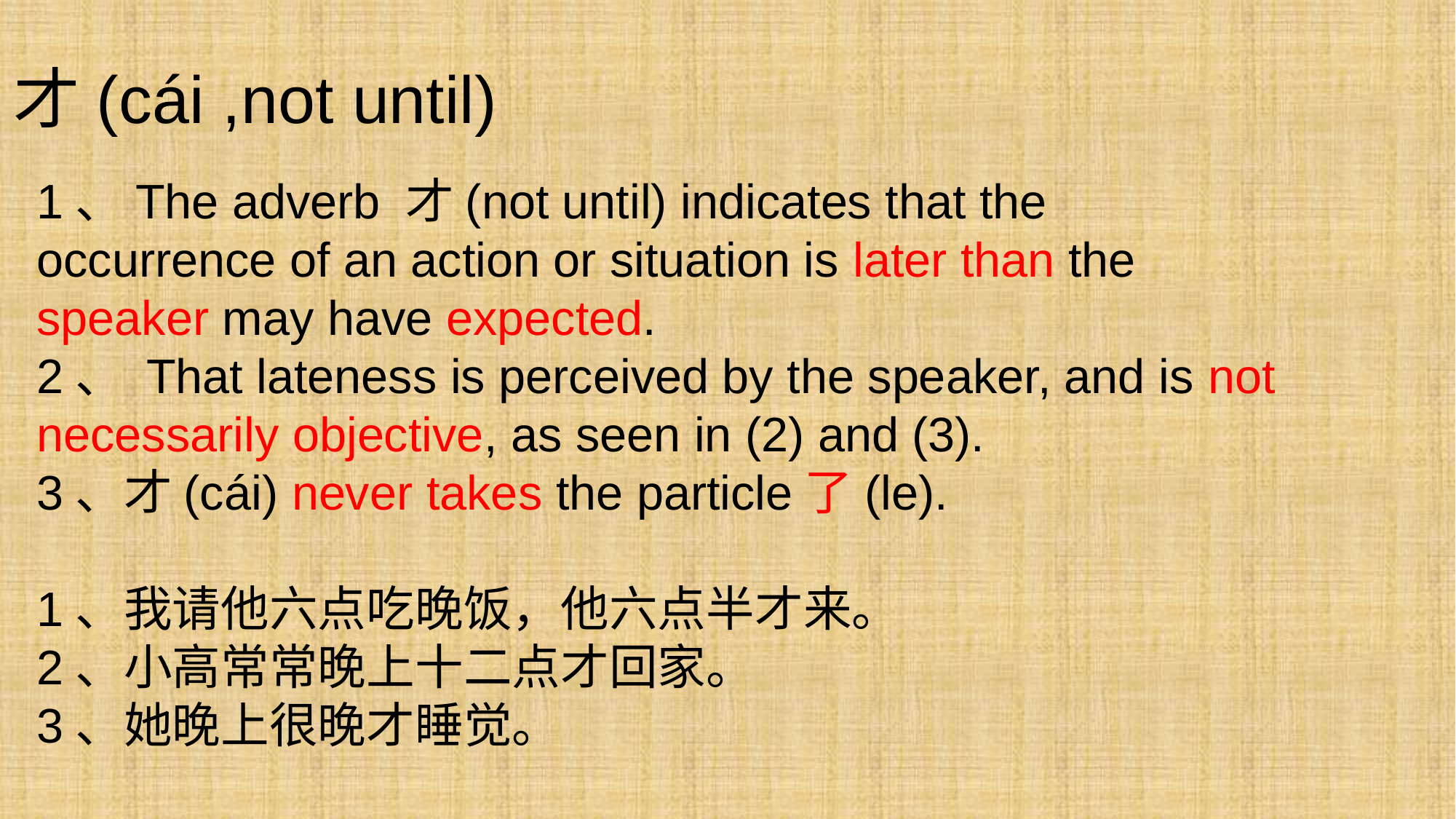

才(cái ,not until)

1、The adverb 才(not until) indicates that the occurrence of an action or situation is later than the speaker may have expected.
2、 That lateness is perceived by the speaker, and is not necessarily objective, as seen in (2) and (3).
3、才(cái) never takes the particle了(le).

1、我请他六点吃晚饭，他六点半才来。
2、小高常常晚上十二点才回家。
3、她晚上很晚才睡觉。